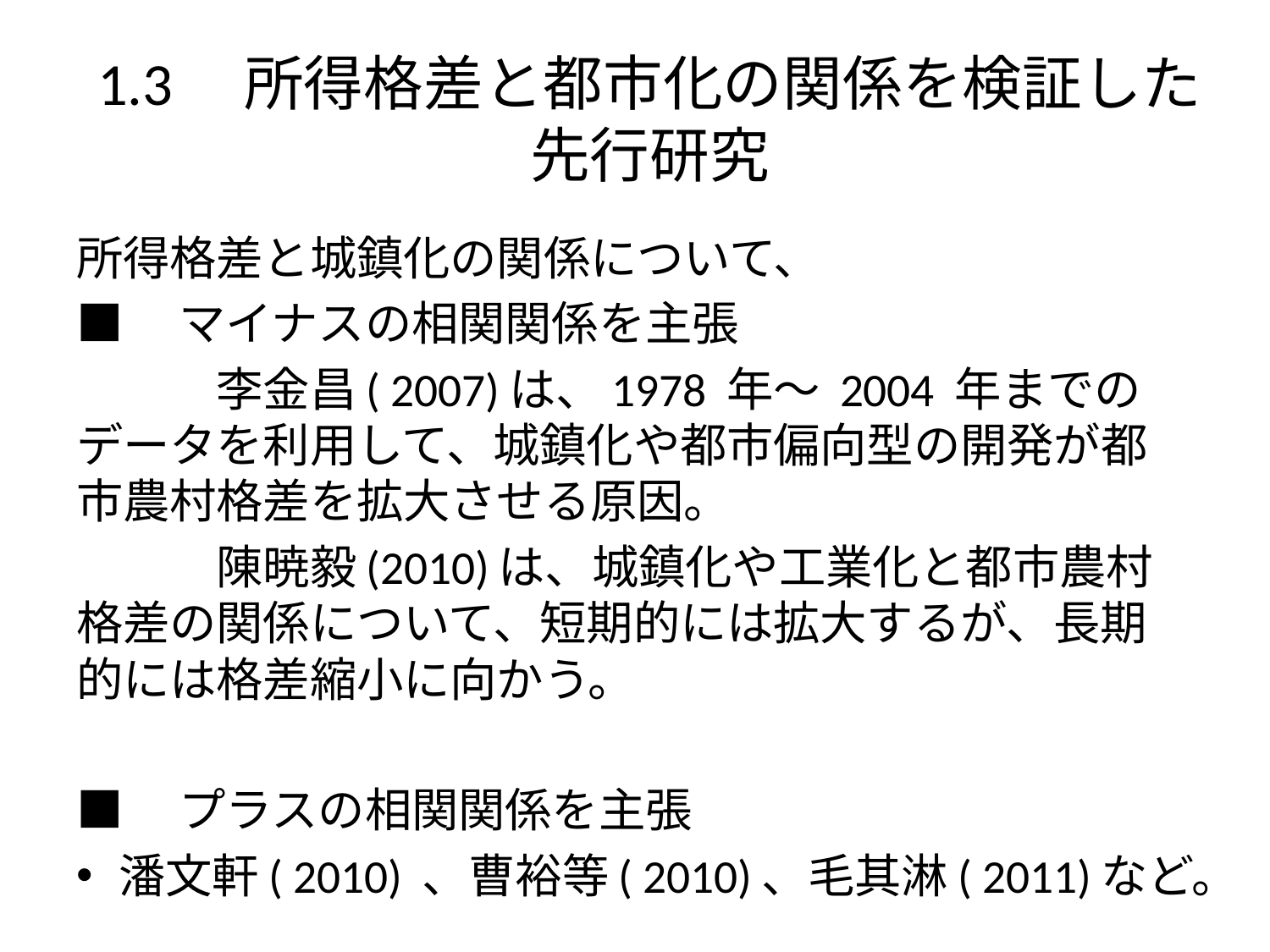

# 1.3　所得格差と都市化の関係を検証した 先行研究
所得格差と城鎮化の関係について、
■　マイナスの相関関係を主張
　　　李金昌( 2007)は、1978 年～ 2004 年までのデータを利用して、城鎮化や都市偏向型の開発が都市農村格差を拡大させる原因。
　　　陳暁毅(2010)は、城鎮化や工業化と都市農村格差の関係について、短期的には拡大するが、長期的には格差縮小に向かう。

■　プラスの相関関係を主張
潘文軒( 2010) 、曹裕等( 2010)、毛其淋( 2011)など。